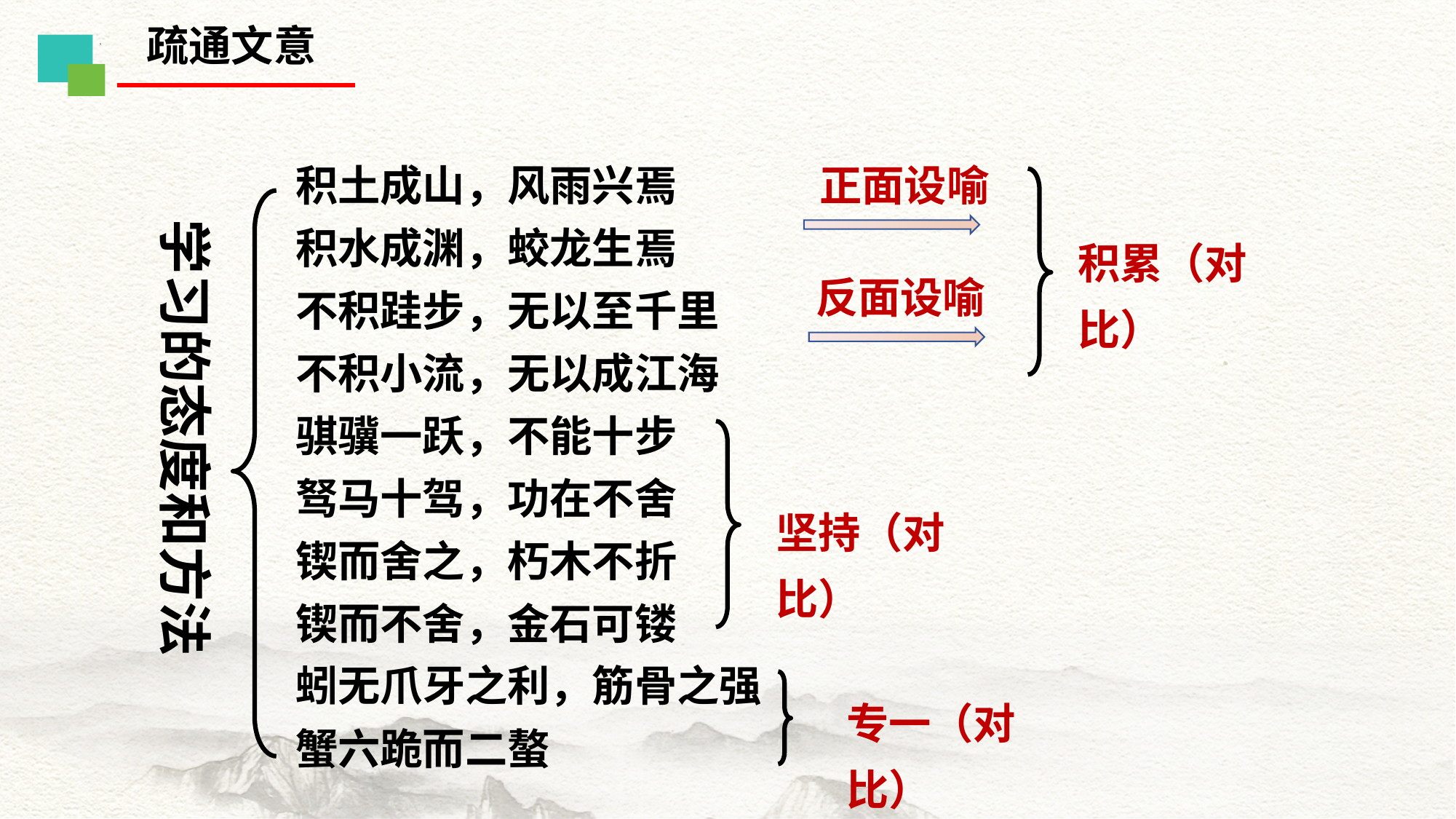

疏通文意

积土成山，风雨兴焉
正面设喻

积水成渊，蛟龙生焉
学习的态度和方法

积累（对比）
反面设喻
不积跬步，无以至千里
不积小流，无以成江海

骐骥一跃，不能十步

驽马十驾，功在不舍
坚持（对比）
锲而舍之，朽木不折
锲而不舍，金石可镂
蚓无爪牙之利，筋骨之强

专一（对比）
蟹六跪而二螯